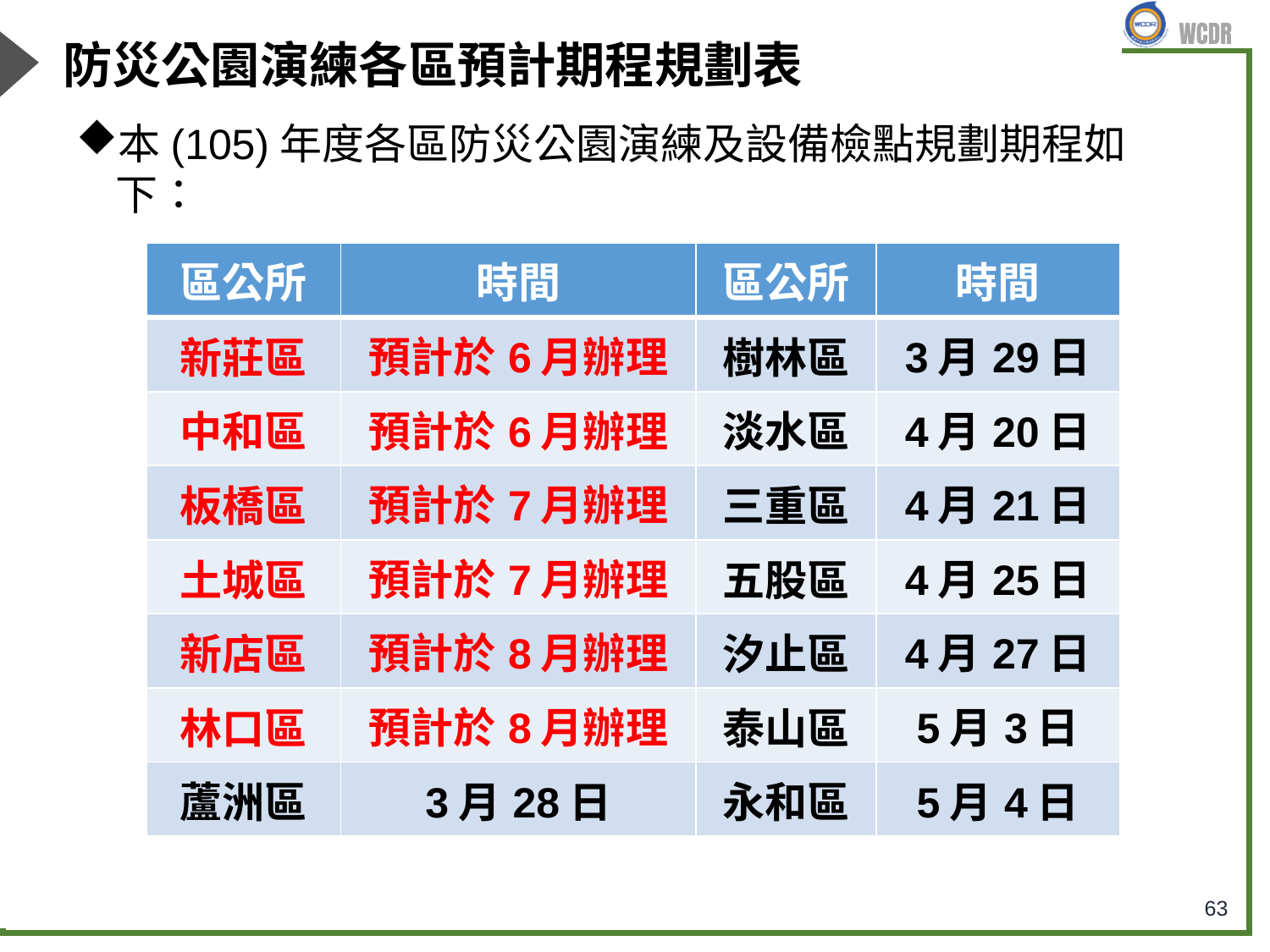

# 防災公園演練各區預計期程規劃表
本(105)年度各區防災公園演練及設備檢點規劃期程如下：
| 區公所 | 時間 | 區公所 | 時間 |
| --- | --- | --- | --- |
| 新莊區 | 預計於6月辦理 | 樹林區 | 3月29日 |
| 中和區 | 預計於6月辦理 | 淡水區 | 4月20日 |
| 板橋區 | 預計於7月辦理 | 三重區 | 4月21日 |
| 土城區 | 預計於7月辦理 | 五股區 | 4月25日 |
| 新店區 | 預計於8月辦理 | 汐止區 | 4月27日 |
| 林口區 | 預計於8月辦理 | 泰山區 | 5月3日 |
| 蘆洲區 | 3月28日 | 永和區 | 5月4日 |
63